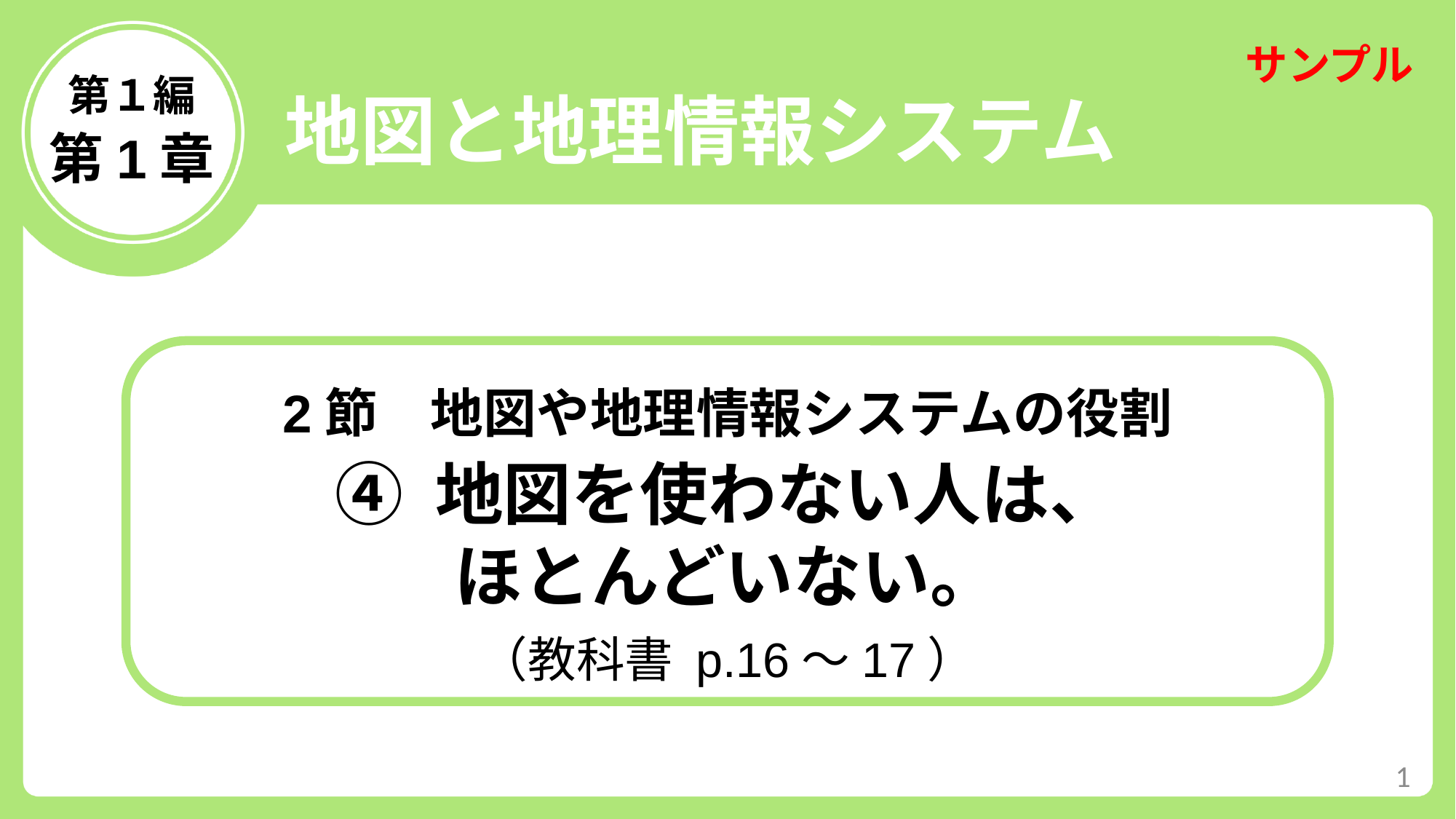

地図と地理情報システム
第１編
第1章

2節　地図や地理情報システムの役割
④ 地図を使わない人は、
ほとんどいない。
（教科書 p.16〜17）